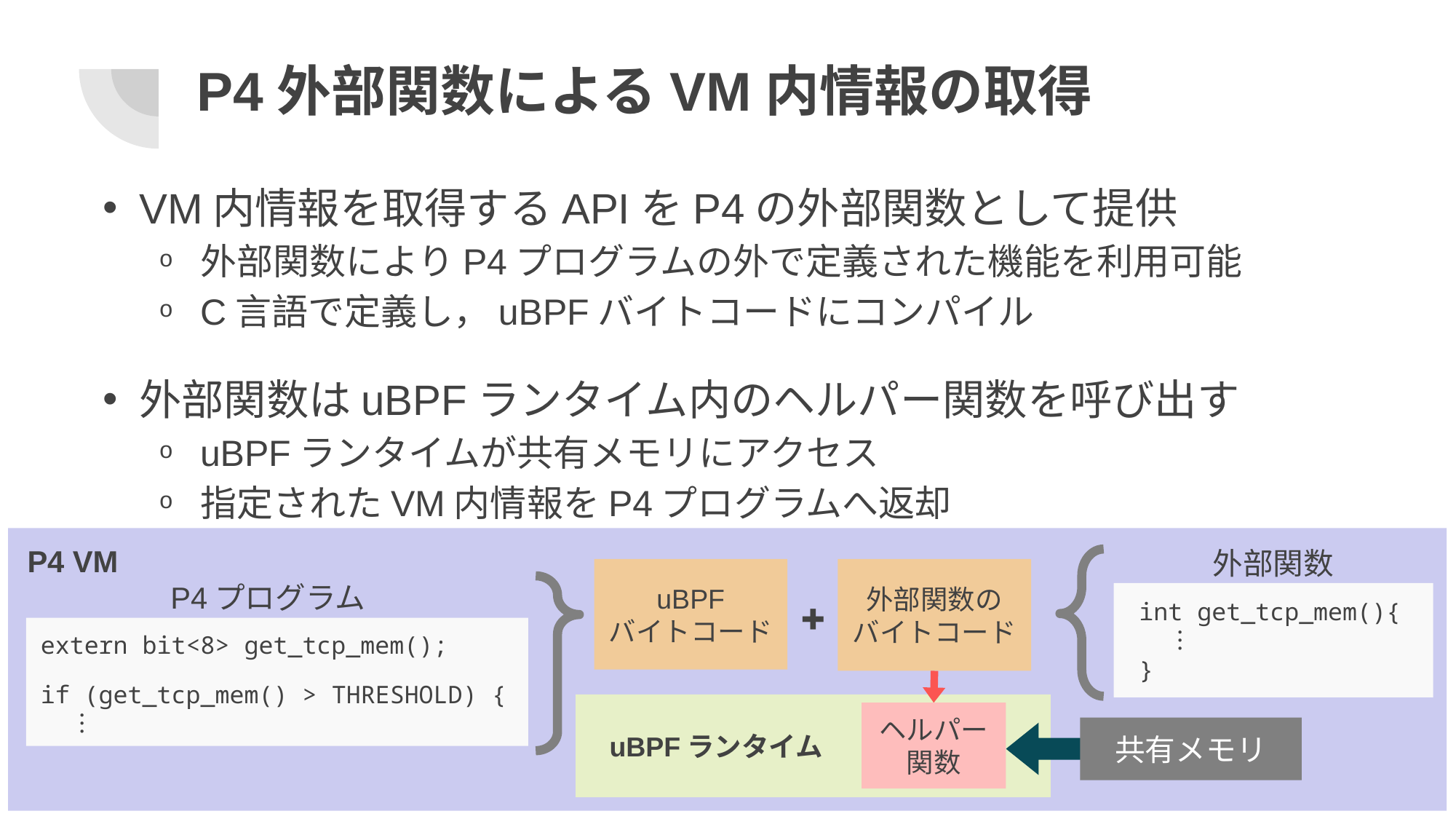

# P4外部関数によるVM内情報の取得
VM内情報を取得するAPIをP4の外部関数として提供
外部関数によりP4プログラムの外で定義された機能を利用可能
C言語で定義し，uBPFバイトコードにコンパイル

外部関数はuBPFランタイム内のヘルパー関数を呼び出す
uBPFランタイムが共有メモリにアクセス
指定されたVM内情報をP4プログラムへ返却
 P4 VM

外部関数
 int get_tcp_mem(){
   ︙
 }

外部関数の
バイトコード
uBPF
バイトコード
+
P4プログラム

extern bit<8> get_tcp_mem();

if (get_tcp_mem() > THRESHOLD) {
  ︙

   uBPFランタイム
ヘルパー
関数
共有メモリ

24